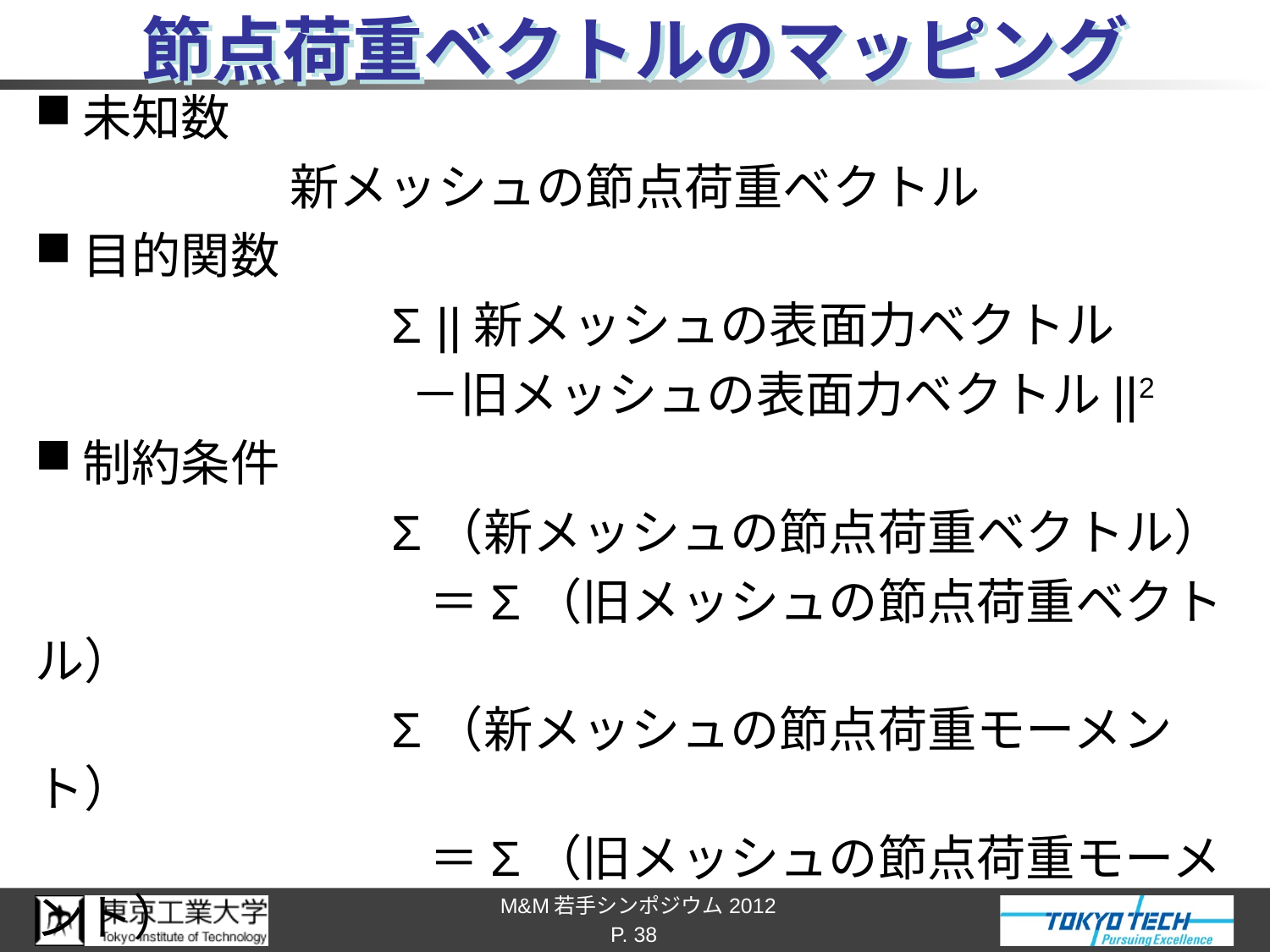

# 節点荷重ベクトルのマッピング
未知数
新メッシュの節点荷重ベクトル
目的関数
　　　　　　　Σ ||新メッシュの表面力ベクトル
　　　　　　－旧メッシュの表面力ベクトル||2
制約条件
　　　　　　　Σ（新メッシュの節点荷重ベクトル）
　　　　　　　　＝Σ（旧メッシュの節点荷重ベクトル）
　　　　　　　Σ（新メッシュの節点荷重モーメント）
　　　　　　　　＝Σ（旧メッシュの節点荷重モーメント）
Lagrange未定乗数法で解く
P. 38